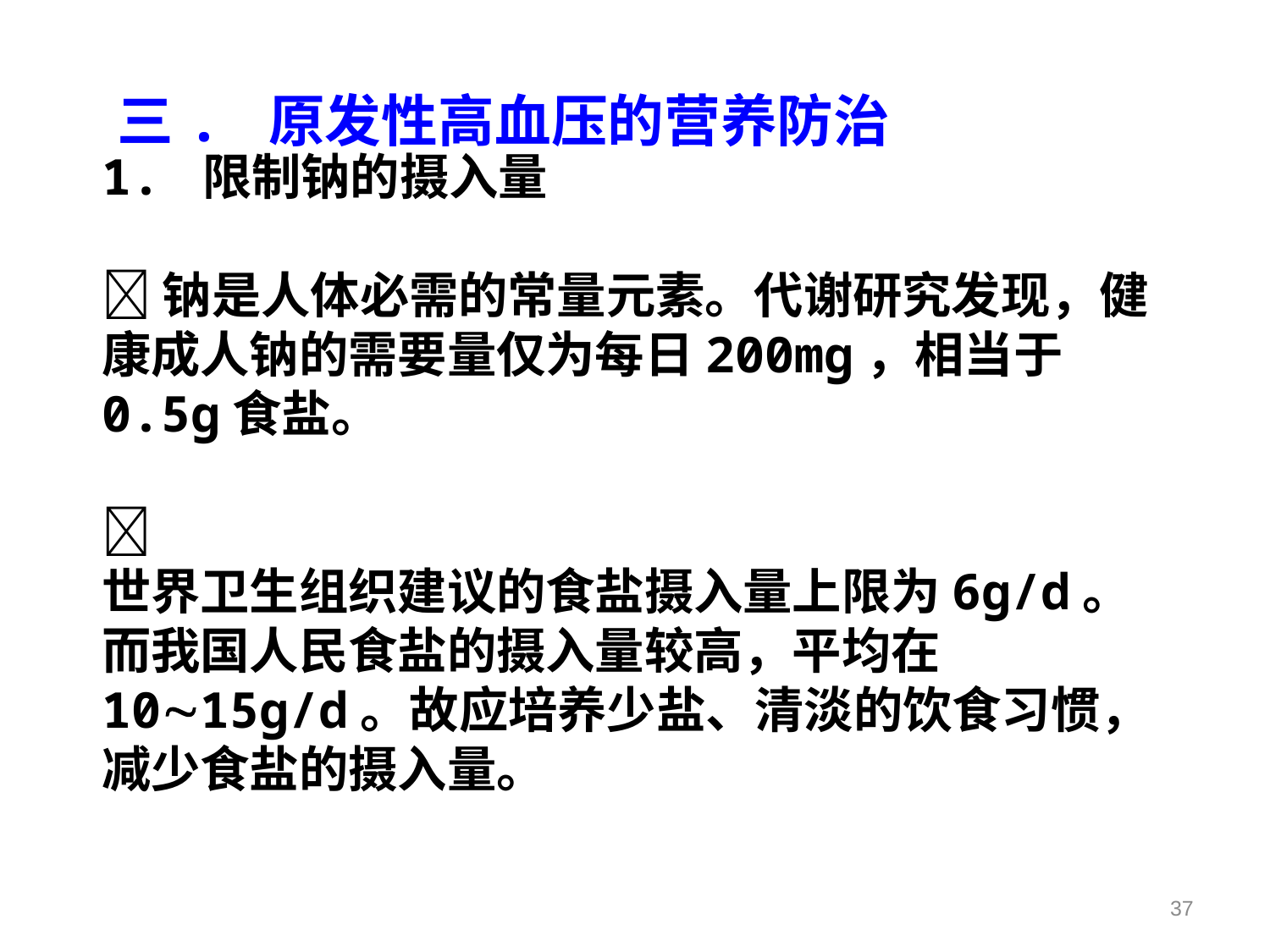

三. 原发性高血压的营养防治
1. 限制钠的摄入量
• 钠是人体必需的常量元素。代谢研究发现，健康成人钠的需要量仅为每日200mg，相当于0.5g食盐。
• 世界卫生组织建议的食盐摄入量上限为6g/d。而我国人民食盐的摄入量较高，平均在10∼15g/d。故应培养少盐、清淡的饮食习惯，减少食盐的摄入量。
37